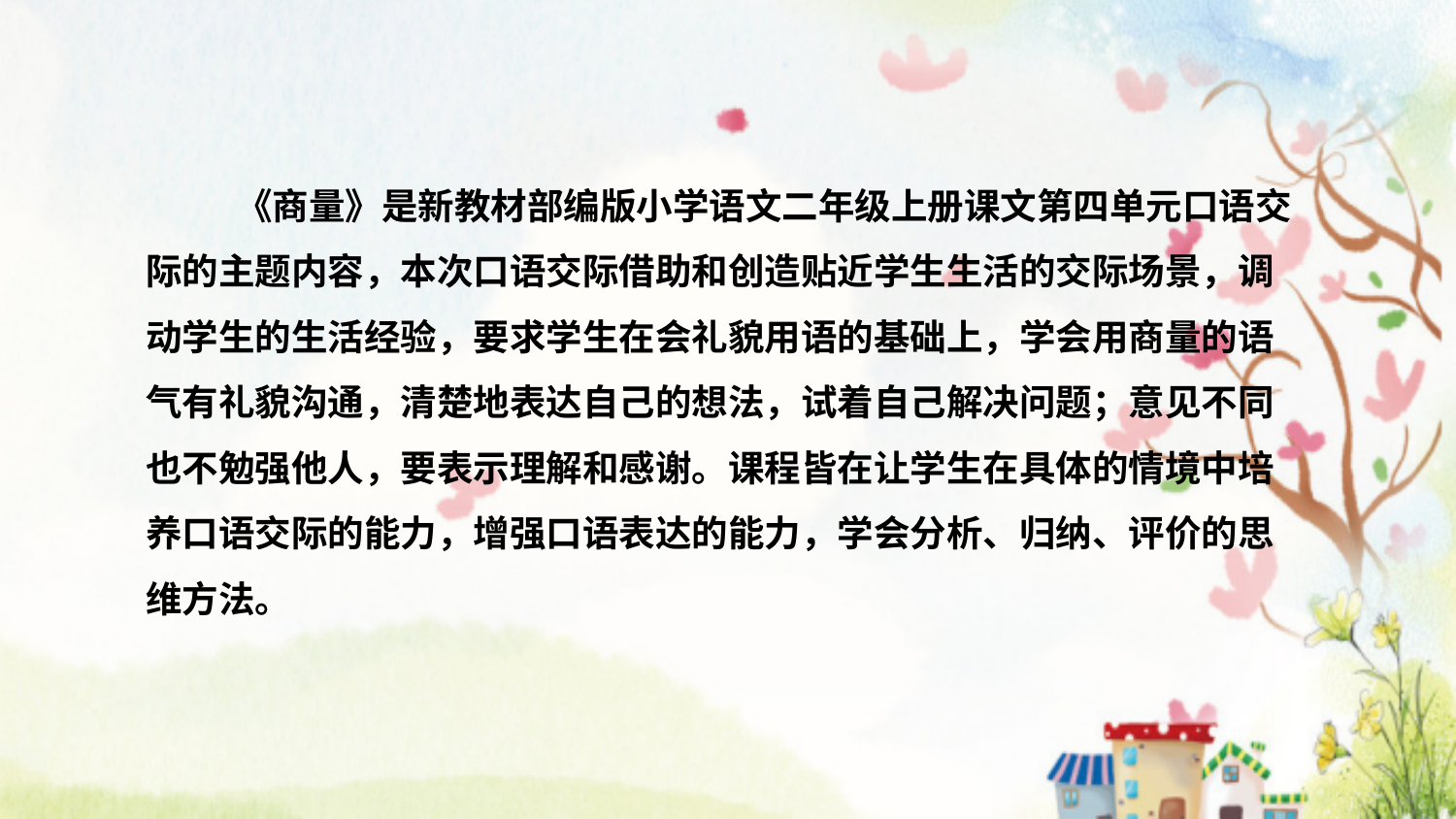

《商量》是新教材部编版小学语文二年级上册课文第四单元口语交际的主题内容，本次口语交际借助和创造贴近学生生活的交际场景，调动学生的生活经验，要求学生在会礼貌用语的基础上，学会用商量的语气有礼貌沟通，清楚地表达自己的想法，试着自己解决问题；意见不同也不勉强他人，要表示理解和感谢。课程皆在让学生在具体的情境中培养口语交际的能力，增强口语表达的能力，学会分析、归纳、评价的思维方法。